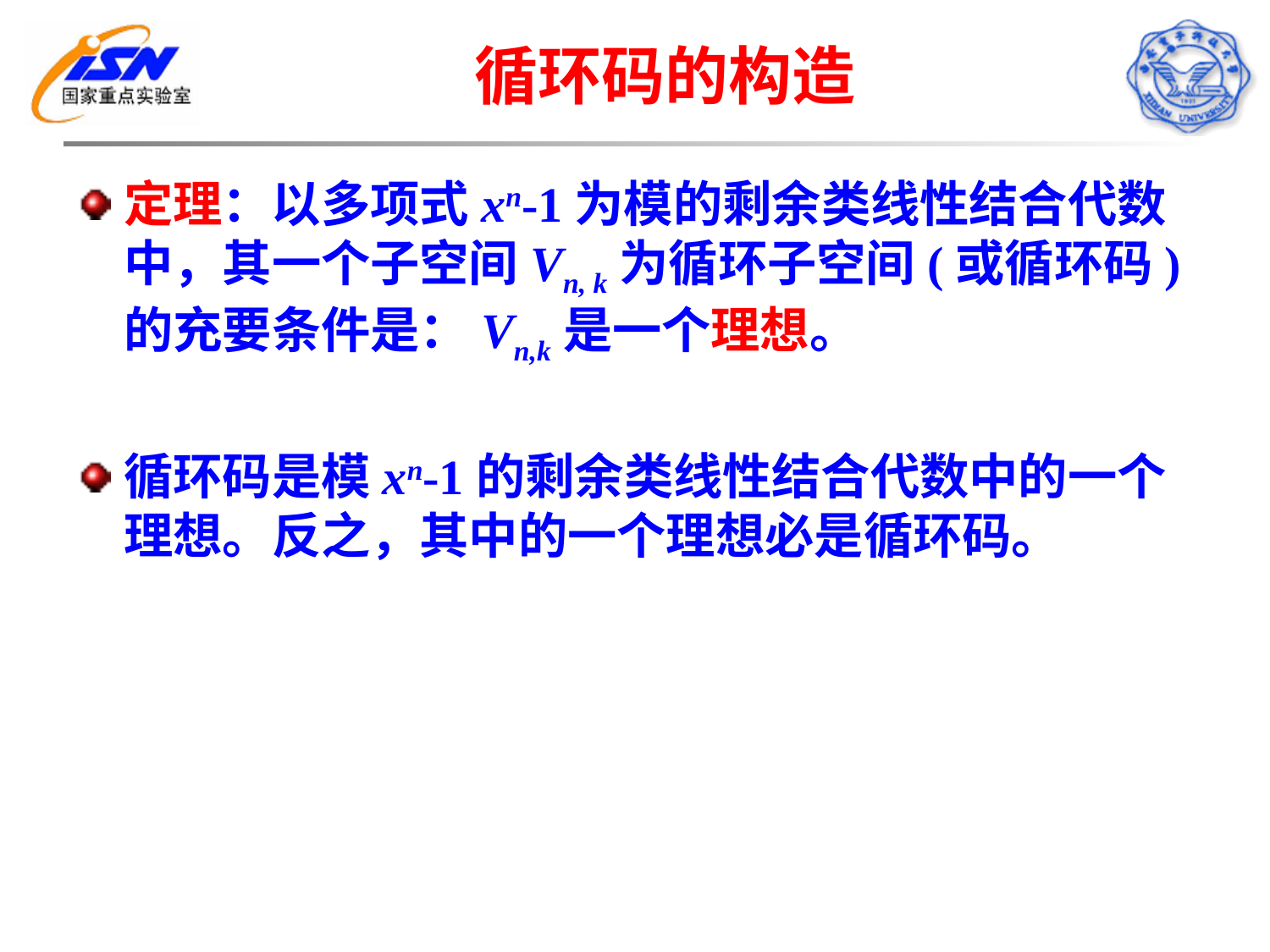

# 循环码的构造
定理：以多项式xn-1为模的剩余类线性结合代数中，其一个子空间Vn, k为循环子空间(或循环码)的充要条件是：Vn,k是一个理想。

循环码是模xn-1的剩余类线性结合代数中的一个理想。反之，其中的一个理想必是循环码。